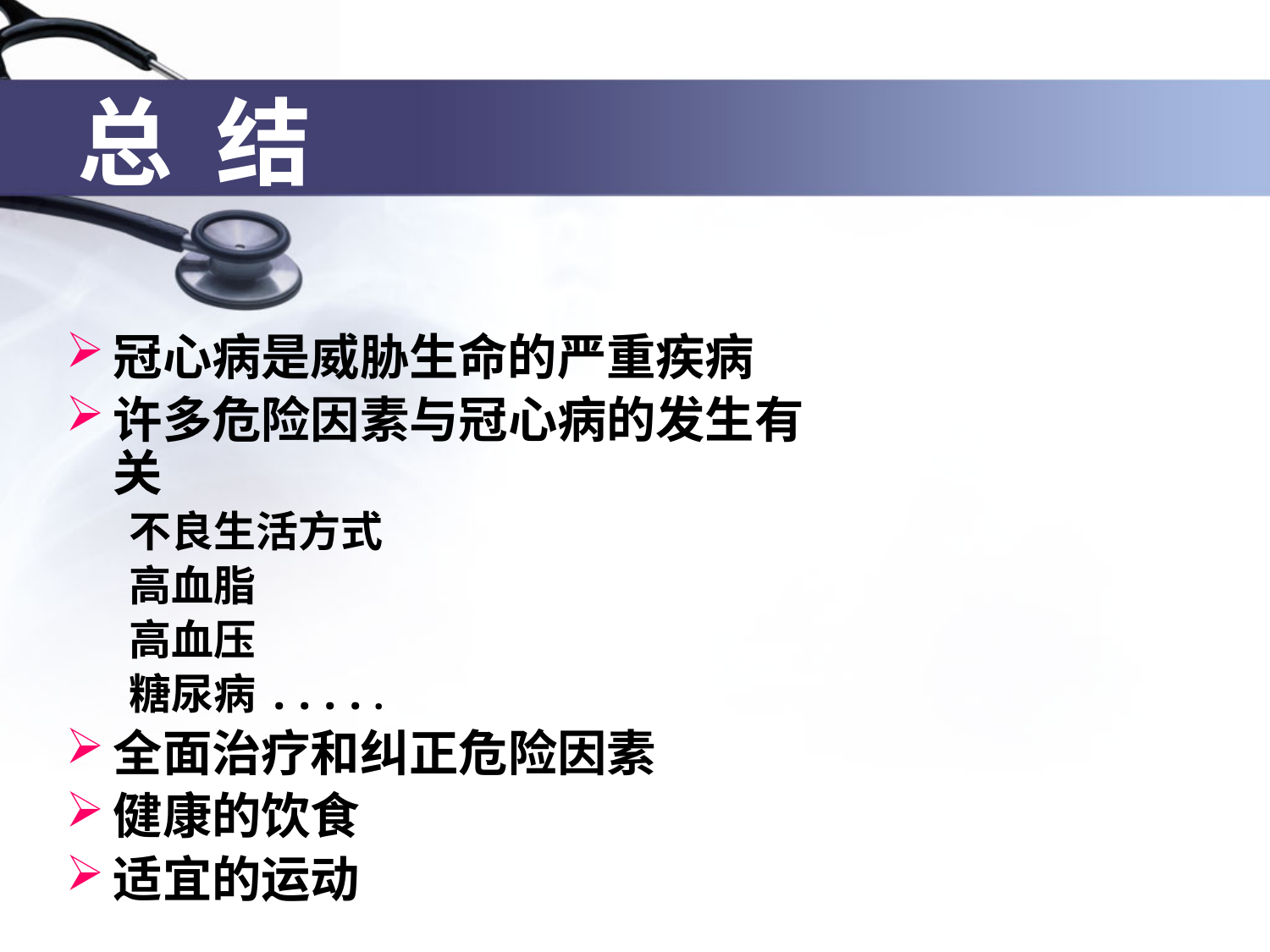

# 总  结
冠心病是威胁生命的严重疾病
许多危险因素与冠心病的发生有关
不良生活方式
高血脂
高血压
糖尿病.....
全面治疗和纠正危险因素
健康的饮食
适宜的运动